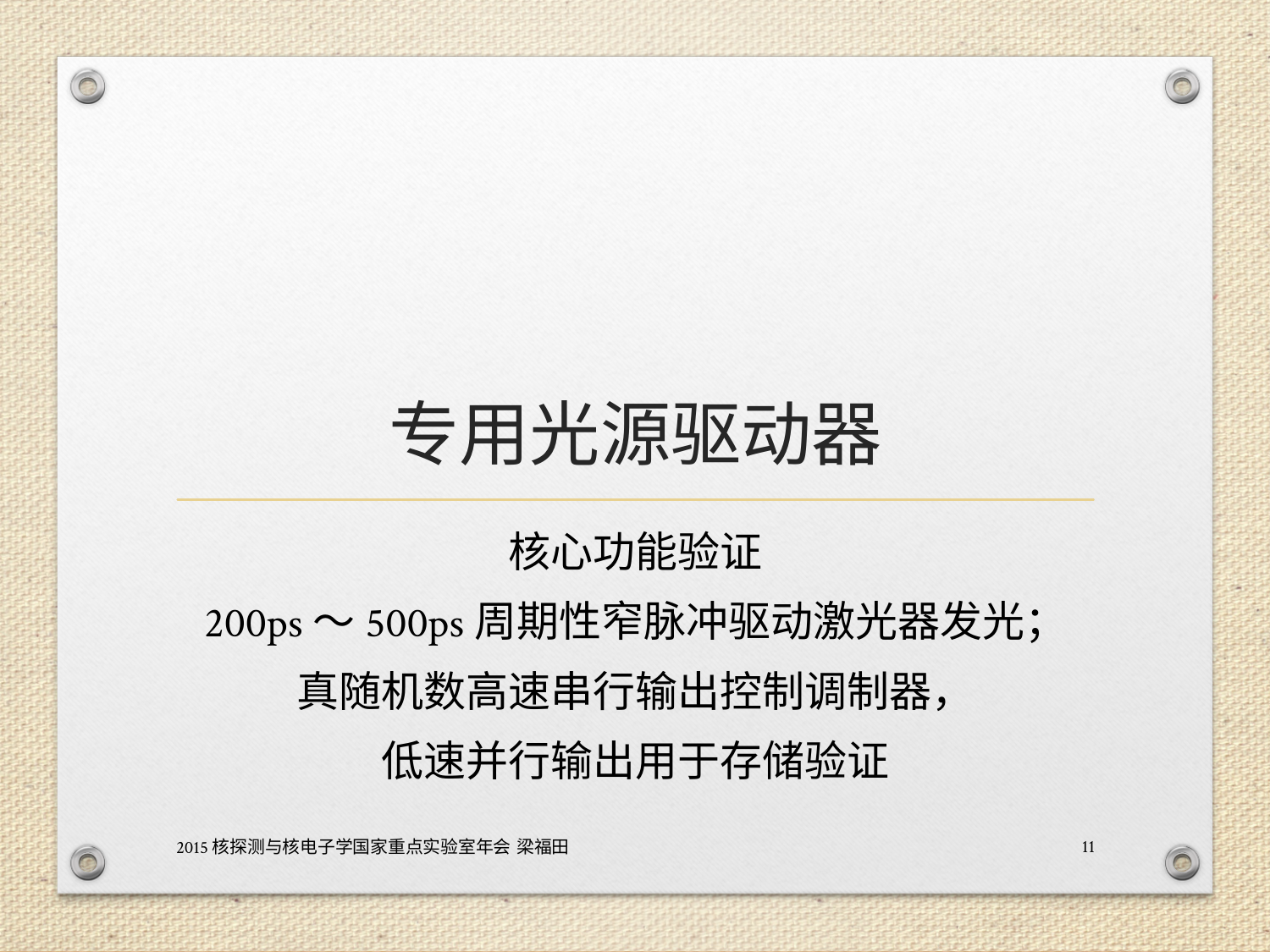

# 专用光源驱动器
核心功能验证
200ps～500ps周期性窄脉冲驱动激光器发光；
真随机数高速串行输出控制调制器，
低速并行输出用于存储验证

2015核探测与核电子学国家重点实验室年会 梁福田
11